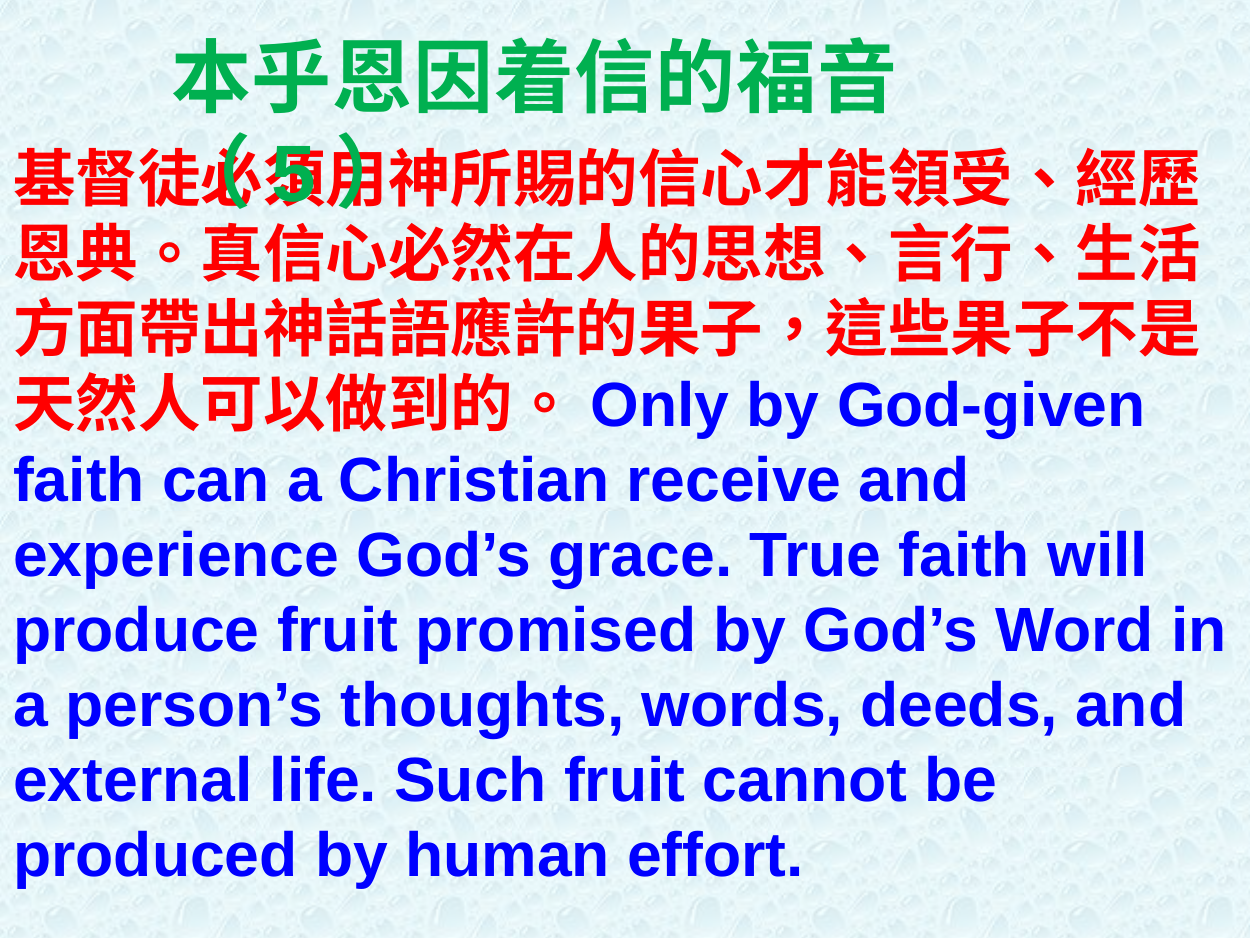

本乎恩因着信的福音（5）
基督徒必須用神所賜的信心才能領受、經歷恩典。真信心必然在人的思想、言行、生活方面帶出神話語應許的果子，這些果子不是天然人可以做到的。Only by God-given faith can a Christian receive and experience God’s grace. True faith will produce fruit promised by God’s Word in a person’s thoughts, words, deeds, and external life. Such fruit cannot be produced by human effort.